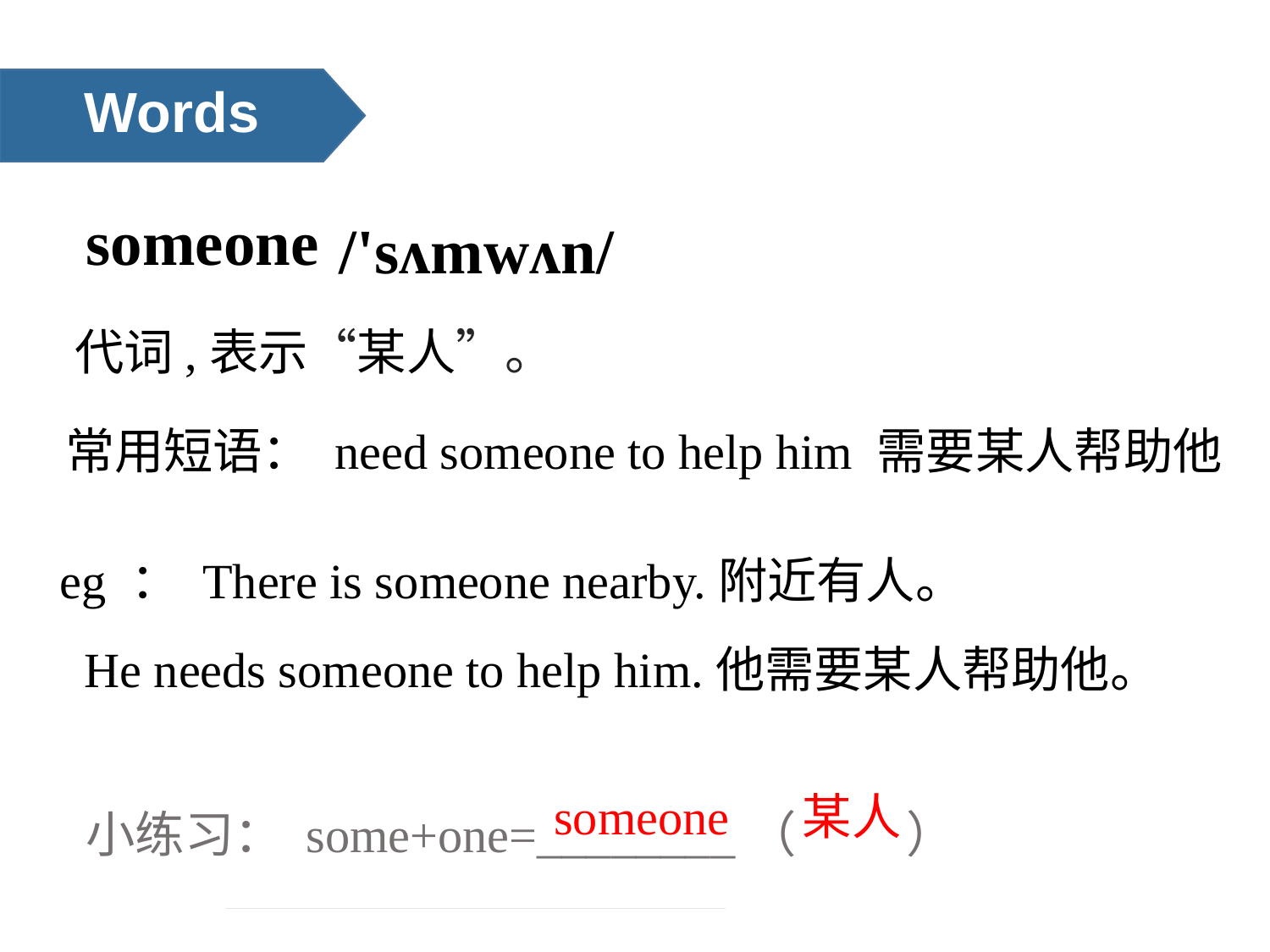

Words
someone
/'sʌmwʌn/
代词,表示“某人”。
常用短语： need someone to help him 需要某人帮助他
eg ： There is someone nearby.附近有人。
  He needs someone to help him.他需要某人帮助他。

小练习： some+one=________（          ）
 someone     某人